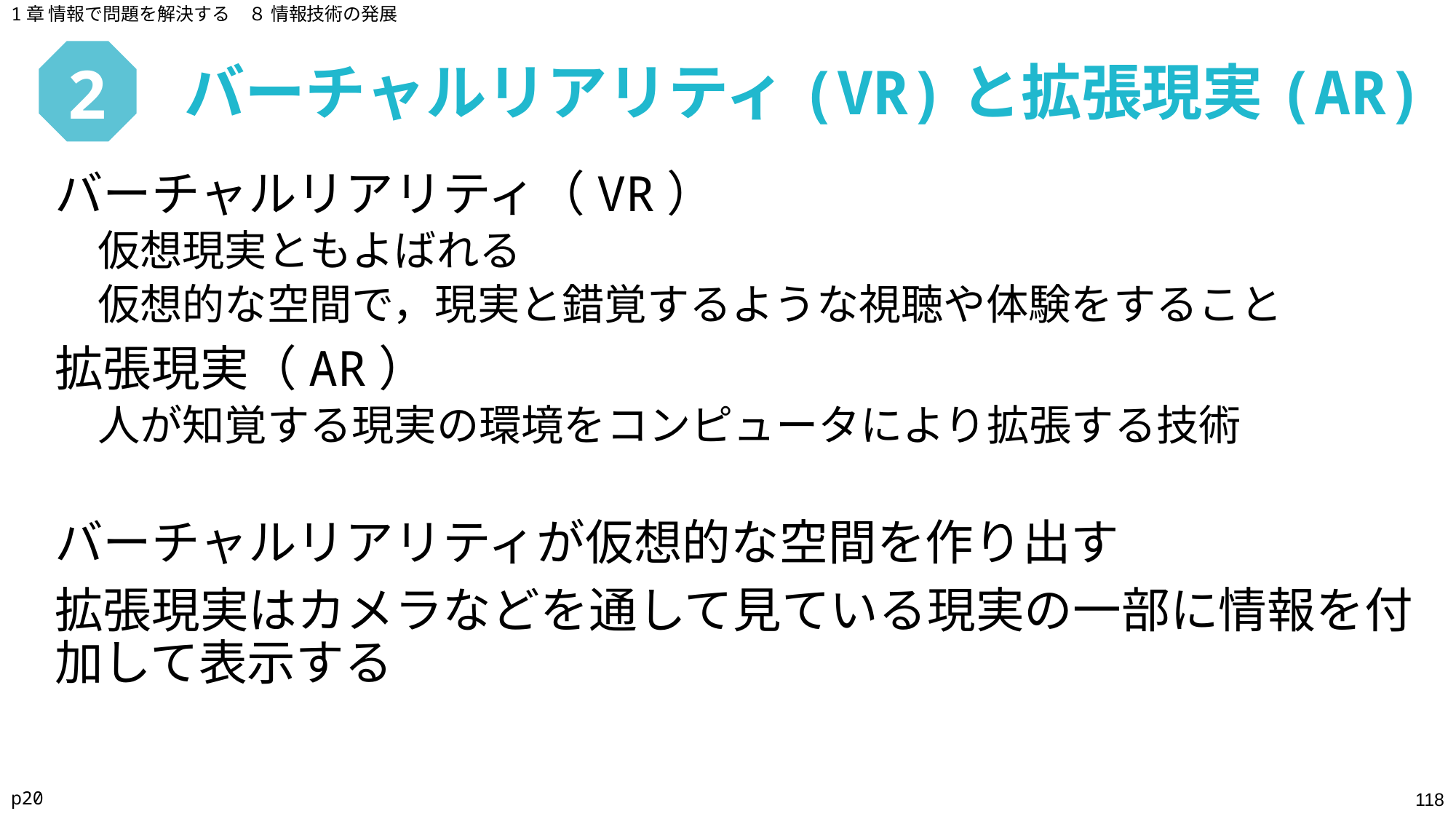

1章 情報で問題を解決する　８ 情報技術の発展

バーチャルリアリティ(VR)と拡張現実(AR)
# 2
バーチャルリアリティ（VR）
仮想現実ともよばれる
仮想的な空間で，現実と錯覚するような視聴や体験をすること
拡張現実（AR）
人が知覚する現実の環境をコンピュータにより拡張する技術

バーチャルリアリティが仮想的な空間を作り出す
拡張現実はカメラなどを通して見ている現実の一部に情報を付加して表示する

p20
118